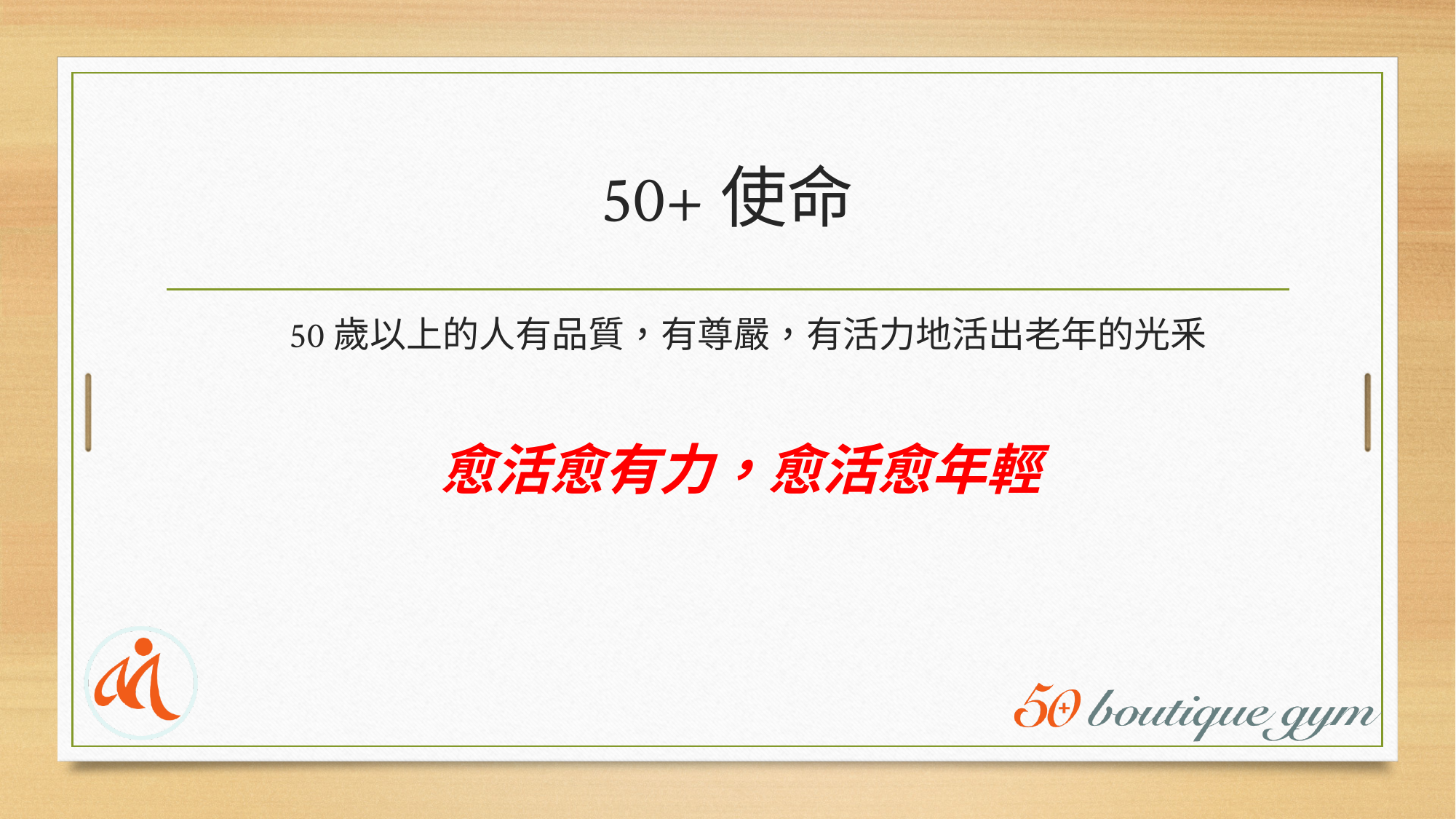

# 50+使命
     50歲以上的人有品質，有尊嚴，有活力地活出老年的光釆

 愈活愈有力，愈活愈年輕